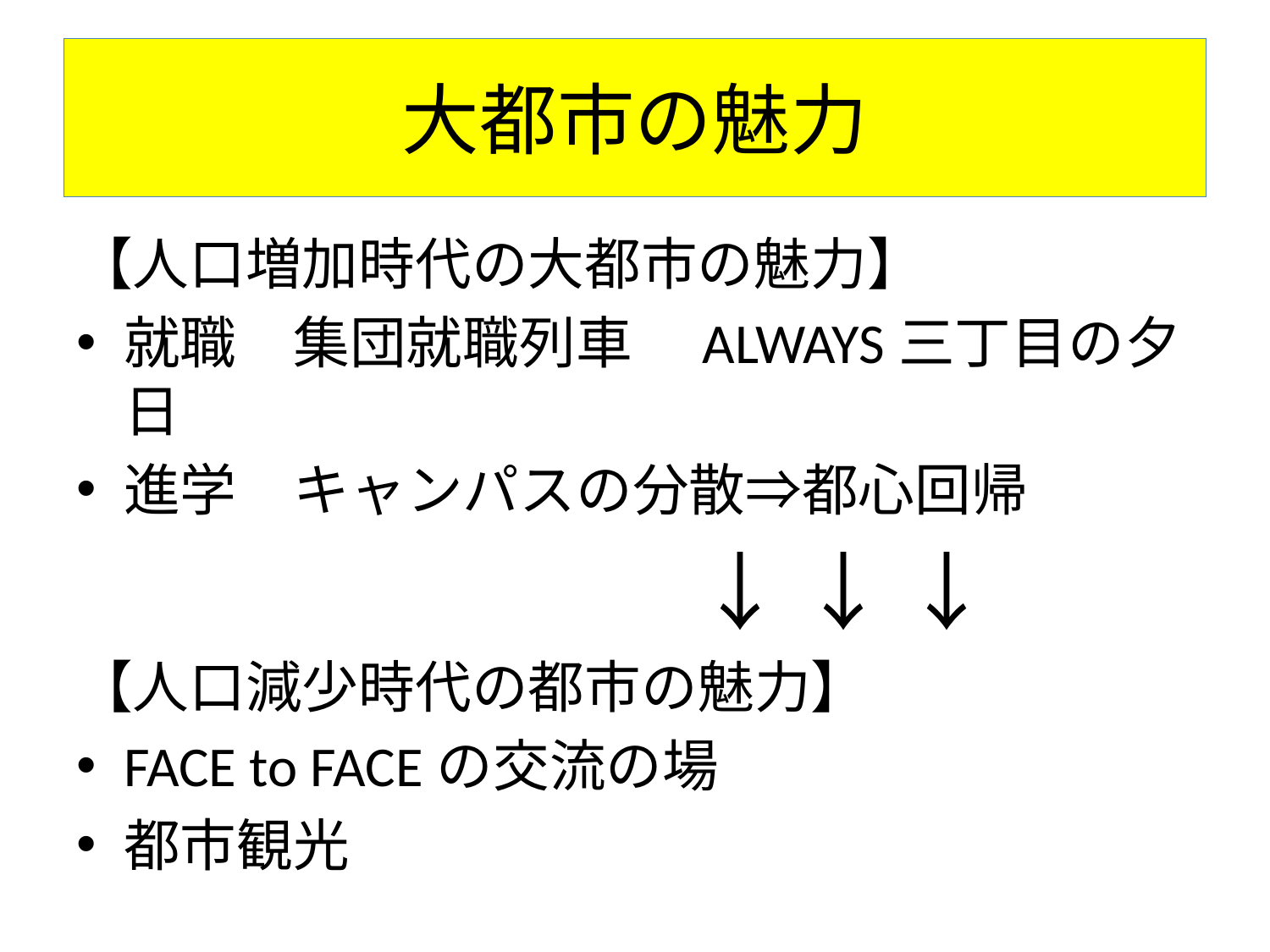

# 大都市の魅力
【人口増加時代の大都市の魅力】
就職　集団就職列車　ALWAYS三丁目の夕日
進学　キャンパスの分散⇒都心回帰
　　　　　　　　　　　↓ ↓ ↓
【人口減少時代の都市の魅力】
FACE to FACEの交流の場
都市観光